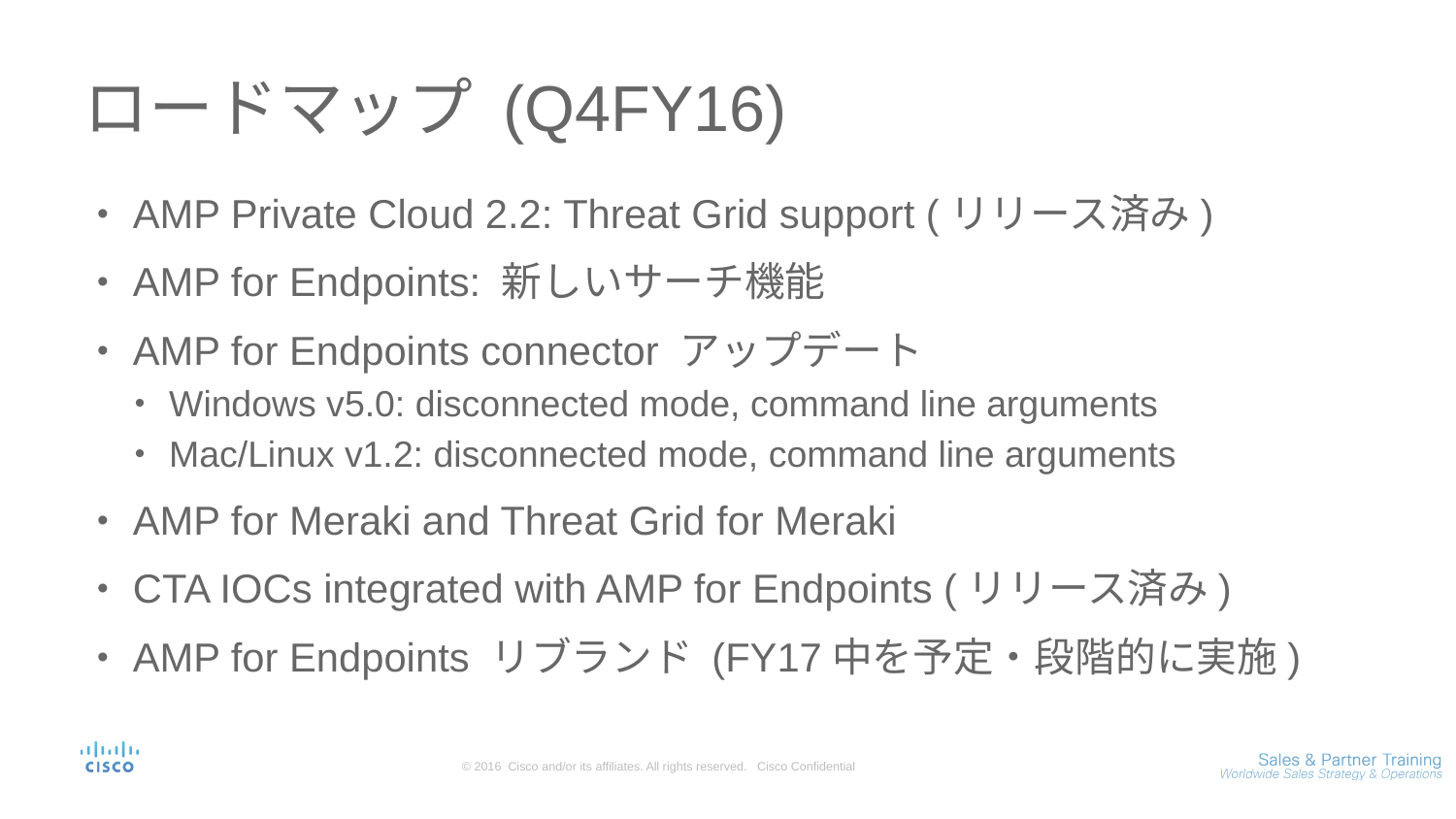

# ロードマップ (Q4FY16)
AMP Private Cloud 2.2: Threat Grid support (リリース済み)
AMP for Endpoints: 新しいサーチ機能
AMP for Endpoints connector アップデート
Windows v5.0: disconnected mode, command line arguments
Mac/Linux v1.2: disconnected mode, command line arguments
AMP for Meraki and Threat Grid for Meraki
CTA IOCs integrated with AMP for Endpoints (リリース済み)
AMP for Endpoints リブランド (FY17中を予定・段階的に実施)